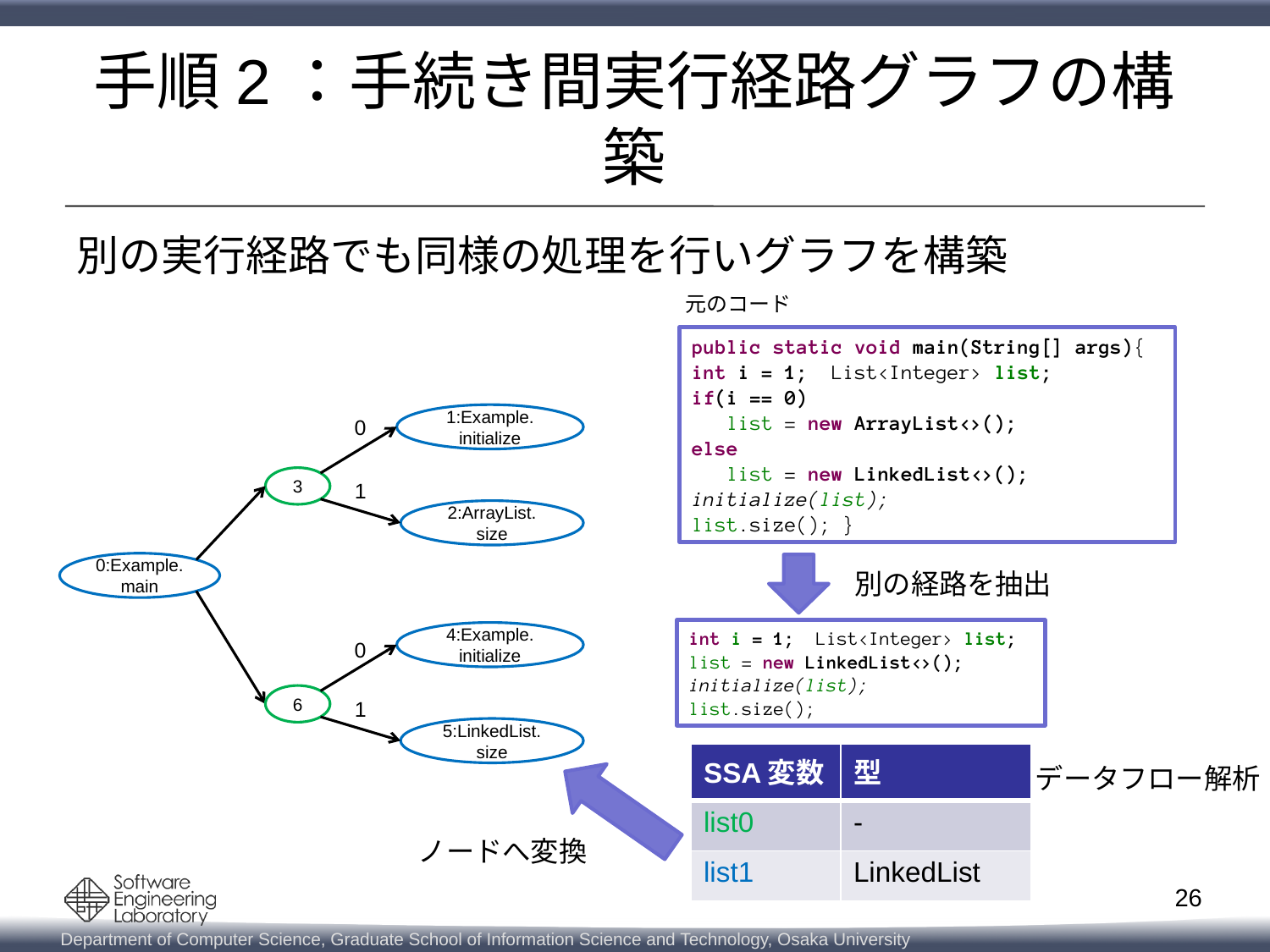

# 手順2：手続き間実行経路グラフの構築
別の実行経路でも同様の処理を行いグラフを構築
元のコード
public static void main(String[] args){
int i = 1;  List<Integer> list;
if(i == 0)
   list = new ArrayList<>();
else
   list = new LinkedList<>();
initialize(list);
list.size(); }
1:Example.
initialize
0
3
1
2:ArrayList.
size
0:Example.main

別の経路を抽出
int i = 1;  List<Integer> list;
list = new LinkedList<>();
initialize(list);
list.size();
4:Example.
initialize
0
6
1
5:LinkedList.
size

| SSA変数 | 型 |
| --- | --- |
| list0 | - |
| list1 | LinkedList |
データフロー解析
ノードへ変換
26